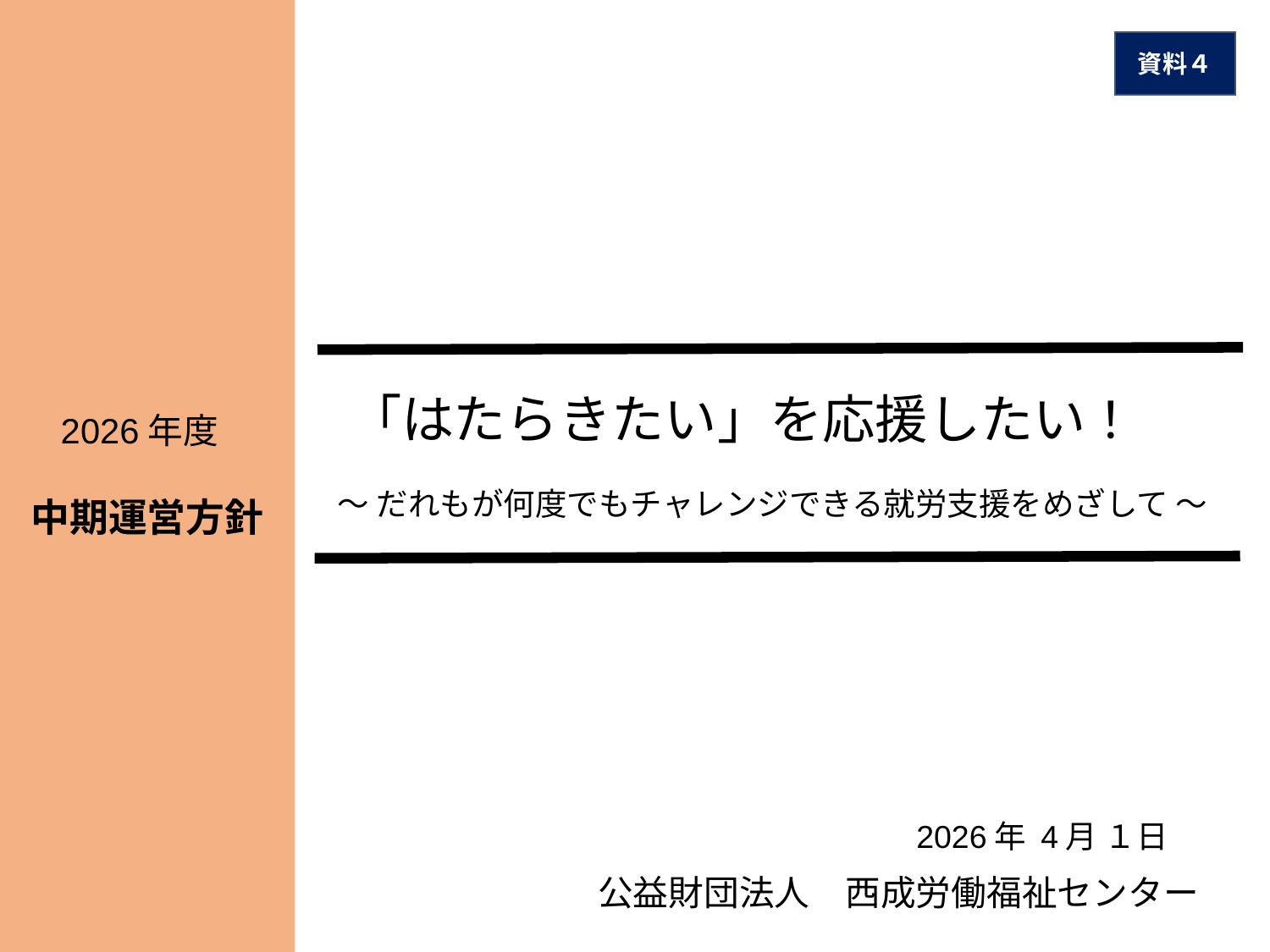

2026年度

中期運営方針
資料４
「はたらきたい」を応援したい！

～ だれもが何度でもチャレンジできる就労支援をめざして ～
 2026年 4月 １日
公益財団法人　西成労働福祉センター